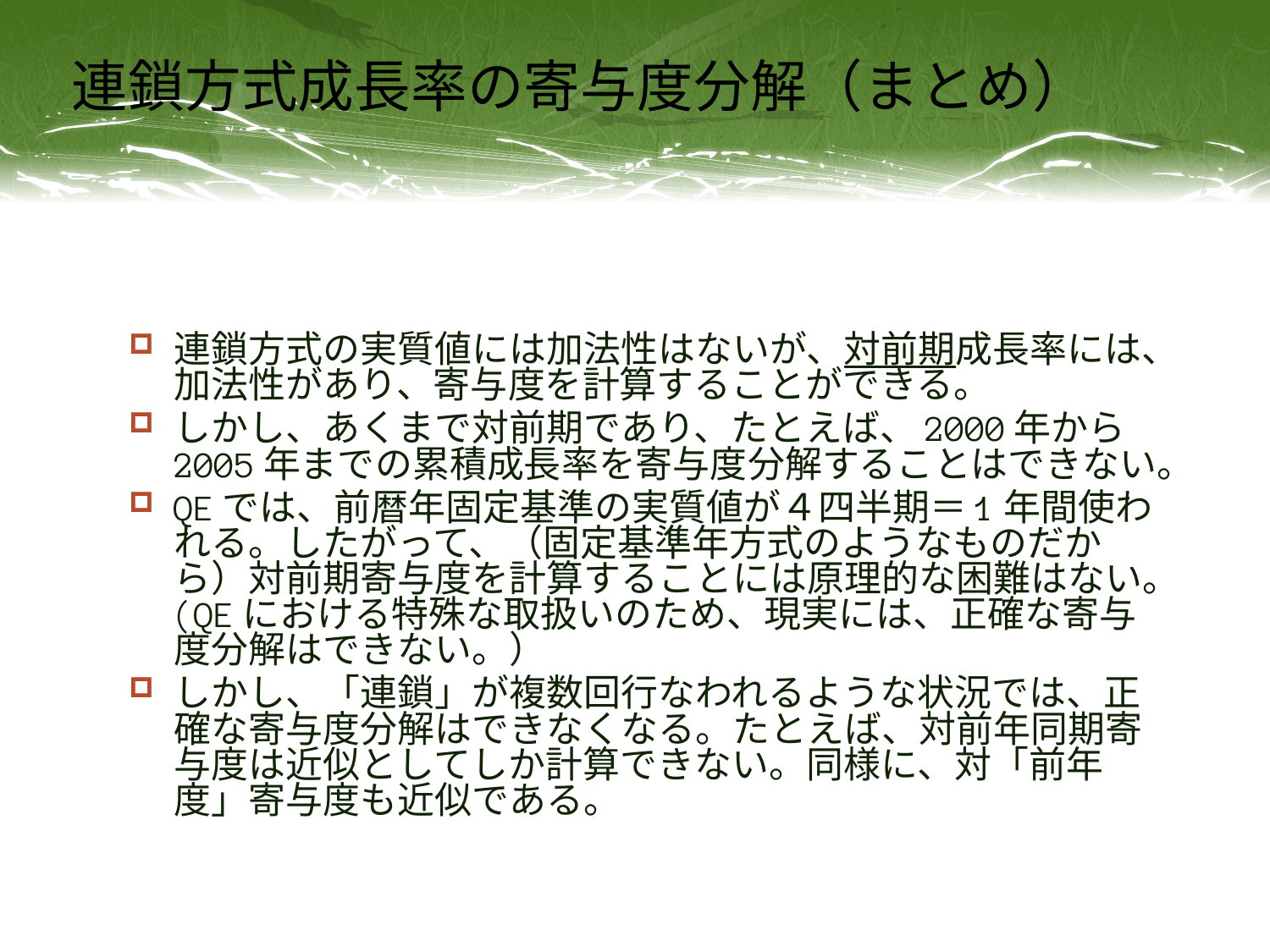

# 連鎖方式成長率の寄与度分解（まとめ）
連鎖方式の実質値には加法性はないが、対前期成長率には、加法性があり、寄与度を計算することができる。
しかし、あくまで対前期であり、たとえば、2000年から2005年までの累積成長率を寄与度分解することはできない。
QEでは、前暦年固定基準の実質値が４四半期＝1年間使われる。したがって、（固定基準年方式のようなものだから）対前期寄与度を計算することには原理的な困難はない。(QEにおける特殊な取扱いのため、現実には、正確な寄与度分解はできない。）
しかし、「連鎖」が複数回行なわれるような状況では、正確な寄与度分解はできなくなる。たとえば、対前年同期寄与度は近似としてしか計算できない。同様に、対「前年度」寄与度も近似である。